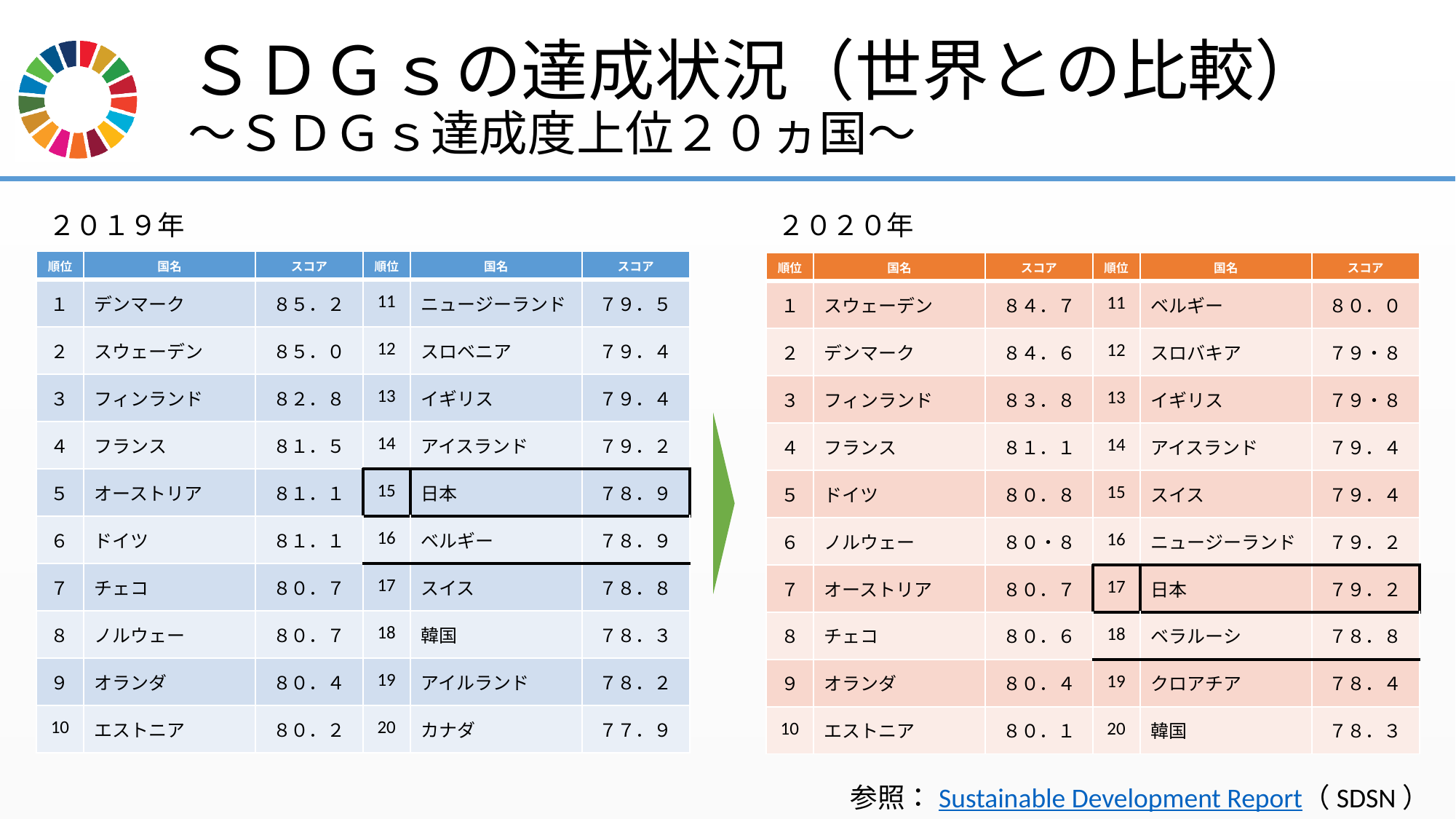

# ＳＤＧｓの達成状況（世界との比較） ～ＳＤＧｓ達成度上位２０ヵ国～
２０１９年
２０２０年
| 順位 | 国名 | スコア | 順位 | 国名 | スコア |
| --- | --- | --- | --- | --- | --- |
| １ | デンマーク | ８５．２ | 11 | ニュージーランド | ７９．５ |
| ２ | スウェーデン | ８５．０ | 12 | スロベニア | ７９．４ |
| ３ | フィンランド | ８２．８ | 13 | イギリス | ７９．４ |
| ４ | フランス | ８１．５ | 14 | アイスランド | ７９．２ |
| ５ | オーストリア | ８１．１ | 15 | 日本 | ７８．９ |
| ６ | ドイツ | ８１．１ | 16 | ベルギー | ７８．９ |
| ７ | チェコ | ８０．７ | 17 | スイス | ７８．８ |
| ８ | ノルウェー | ８０．７ | 18 | 韓国 | ７８．３ |
| ９ | オランダ | ８０．４ | 19 | アイルランド | ７８．２ |
| 10 | エストニア | ８０．２ | 20 | カナダ | ７７．９ |
| 順位 | 国名 | スコア | 順位 | 国名 | スコア |
| --- | --- | --- | --- | --- | --- |
| １ | スウェーデン | ８４．７ | 11 | ベルギー | ８０．０ |
| ２ | デンマーク | ８４．６ | 12 | スロバキア | ７９・８ |
| ３ | フィンランド | ８３．８ | 13 | イギリス | ７９・８ |
| ４ | フランス | ８１．１ | 14 | アイスランド | ７９．４ |
| ５ | ドイツ | ８０．８ | 15 | スイス | ７９．４ |
| ６ | ノルウェー | ８０・８ | 16 | ニュージーランド | ７９．２ |
| ７ | オーストリア | ８０．７ | 17 | 日本 | ７９．２ |
| ８ | チェコ | ８０．６ | 18 | ベラルーシ | ７８．８ |
| ９ | オランダ | ８０．４ | 19 | クロアチア | ７８．４ |
| 10 | エストニア | ８０．１ | 20 | 韓国 | ７８．３ |

参照：Sustainable Development Report（SDSN）